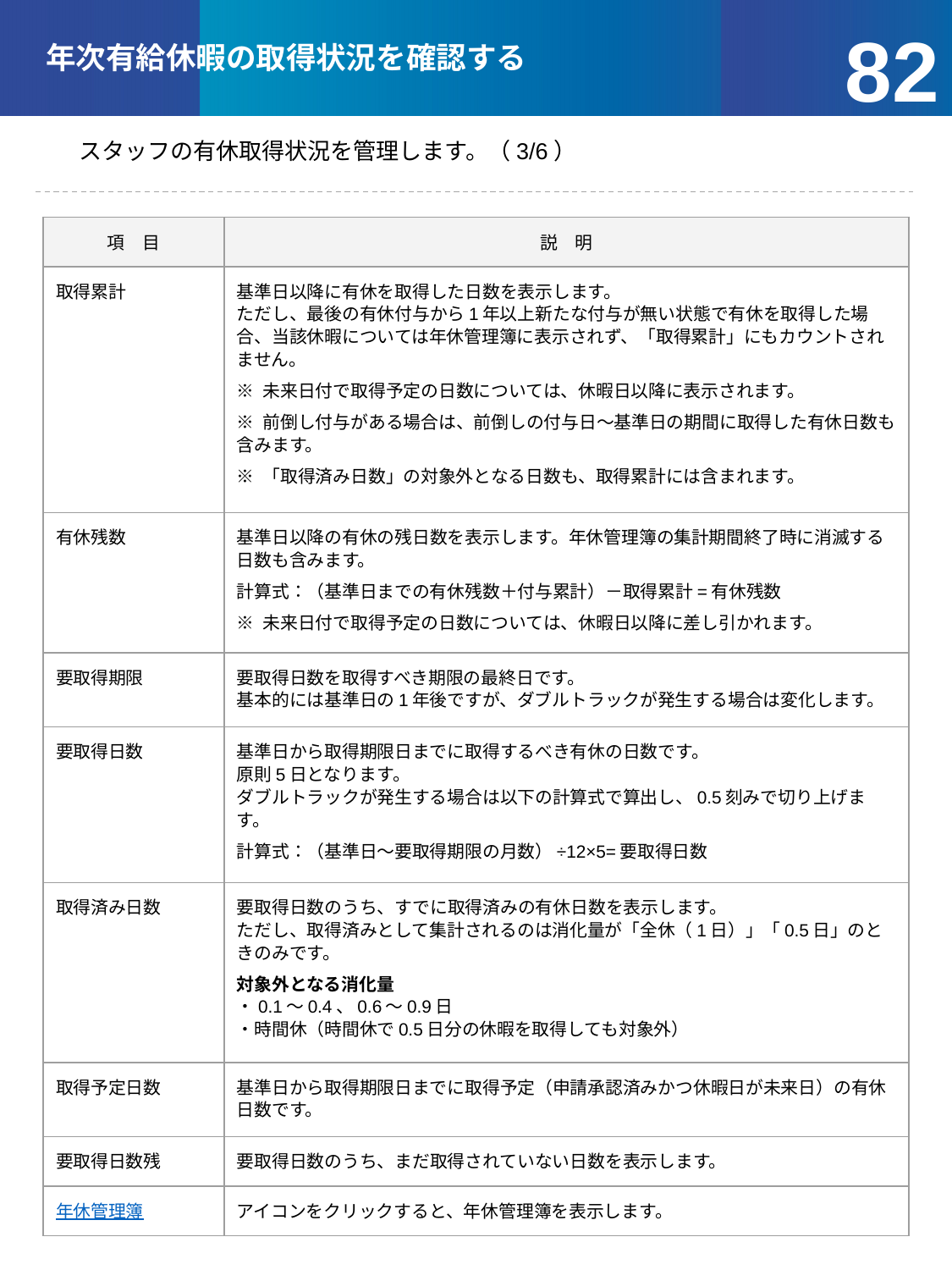

年次有給休暇の取得状況を確認する
82
スタッフの有休取得状況を管理します。（3/6）
| 項　目 | 説　明 |
| --- | --- |
| 取得累計 | 基準日以降に有休を取得した日数を表示します。 ただし、最後の有休付与から1年以上新たな付与が無い状態で有休を取得した場合、当該休暇については年休管理簿に表示されず、「取得累計」にもカウントされません。 ※ 未来日付で取得予定の日数については、休暇日以降に表示されます。 ※ 前倒し付与がある場合は、前倒しの付与日～基準日の期間に取得した有休日数も含みます。 ※ 「取得済み日数」の対象外となる日数も、取得累計には含まれます。 |
| 有休残数 | 基準日以降の有休の残日数を表示します。年休管理簿の集計期間終了時に消滅する日数も含みます。 計算式：（基準日までの有休残数＋付与累計）－取得累計=有休残数 ※ 未来日付で取得予定の日数については、休暇日以降に差し引かれます。 |
| 要取得期限 | 要取得日数を取得すべき期限の最終日です。 基本的には基準日の1年後ですが、ダブルトラックが発生する場合は変化します。 |
| 要取得日数 | 基準日から取得期限日までに取得するべき有休の日数です。 原則5日となります。 ダブルトラックが発生する場合は以下の計算式で算出し、0.5刻みで切り上げます。 計算式：（基準日～要取得期限の月数）÷12×5=要取得日数 |
| 取得済み日数 | 要取得日数のうち、すでに取得済みの有休日数を表示します。 ただし、取得済みとして集計されるのは消化量が「全休（1日）」「0.5日」のときのみです。 対象外となる消化量 ・0.1～0.4、0.6～0.9日 ・時間休（時間休で0.5日分の休暇を取得しても対象外） |
| 取得予定日数 | 基準日から取得期限日までに取得予定（申請承認済みかつ休暇日が未来日）の有休日数です。 |
| 要取得日数残 | 要取得日数のうち、まだ取得されていない日数を表示します。 |
| 年休管理簿 | アイコンをクリックすると、年休管理簿を表示します。 |